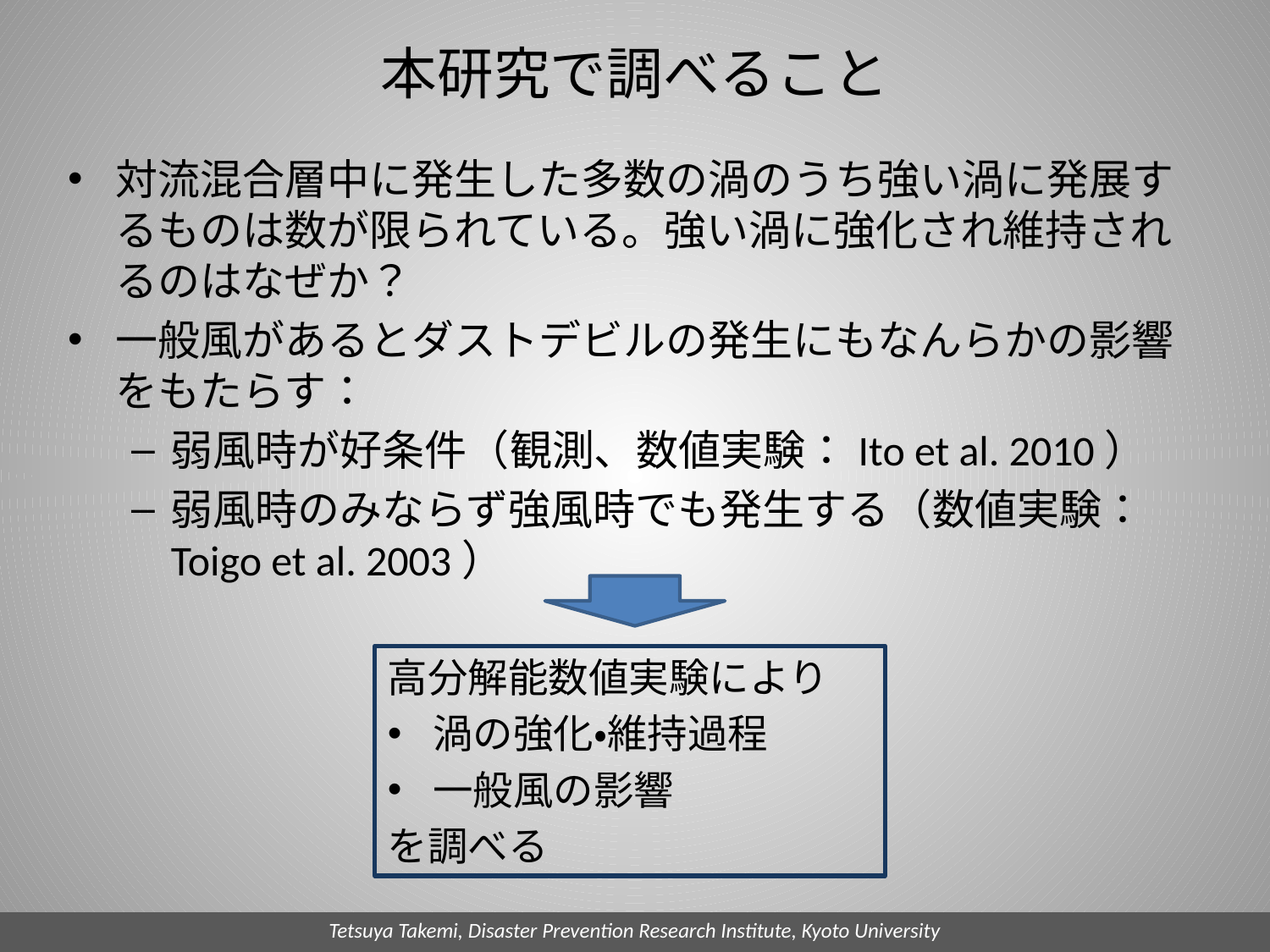

# 本研究で調べること
対流混合層中に発生した多数の渦のうち強い渦に発展するものは数が限られている。強い渦に強化され維持されるのはなぜか？
一般風があるとダストデビルの発生にもなんらかの影響をもたらす：
弱風時が好条件（観測、数値実験：Ito et al. 2010）
弱風時のみならず強風時でも発生する（数値実験：Toigo et al. 2003）

高分解能数値実験により
渦の強化・維持過程
一般風の影響
を調べる
Tetsuya Takemi, Disaster Prevention Research Institute, Kyoto University